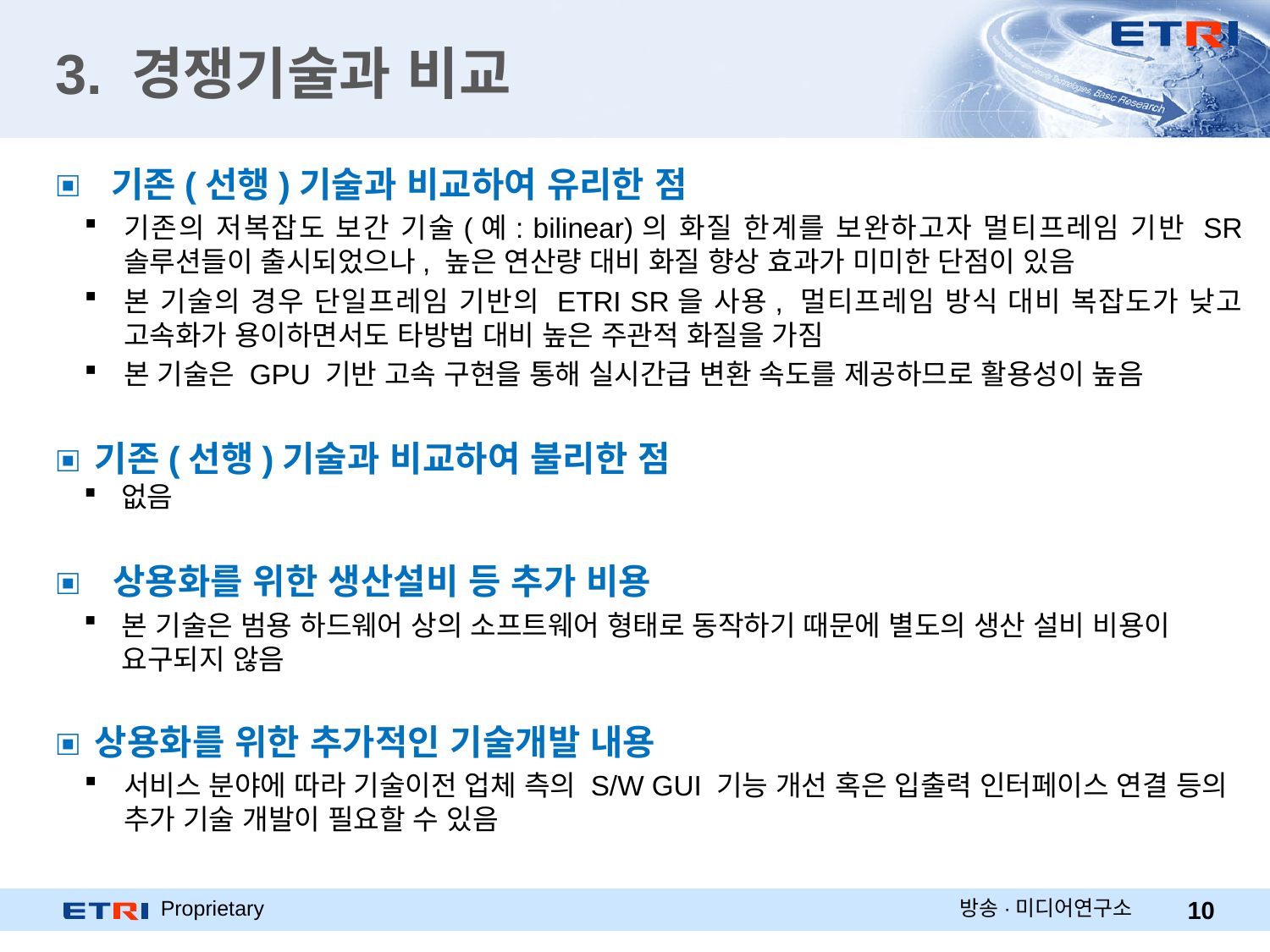

# 3. 경쟁기술과 비교
 기존(선행)기술과 비교하여 유리한 점
기존의 저복잡도 보간 기술(예: bilinear)의 화질 한계를 보완하고자 멀티프레임 기반 SR 솔루션들이 출시되었으나, 높은 연산량 대비 화질 향상 효과가 미미한 단점이 있음
본 기술의 경우 단일프레임 기반의 ETRI SR을 사용, 멀티프레임 방식 대비 복잡도가 낮고 고속화가 용이하면서도 타방법 대비 높은 주관적 화질을 가짐
본 기술은 GPU 기반 고속 구현을 통해 실시간급 변환 속도를 제공하므로 활용성이 높음

기존(선행)기술과 비교하여 불리한 점
없음

 상용화를 위한 생산설비 등 추가 비용
본 기술은 범용 하드웨어 상의 소프트웨어 형태로 동작하기 때문에 별도의 생산 설비 비용이 요구되지 않음

상용화를 위한 추가적인 기술개발 내용
서비스 분야에 따라 기술이전 업체 측의 S/W GUI 기능 개선 혹은 입출력 인터페이스 연결 등의 추가 기술 개발이 필요할 수 있음
방송·미디어연구소
10